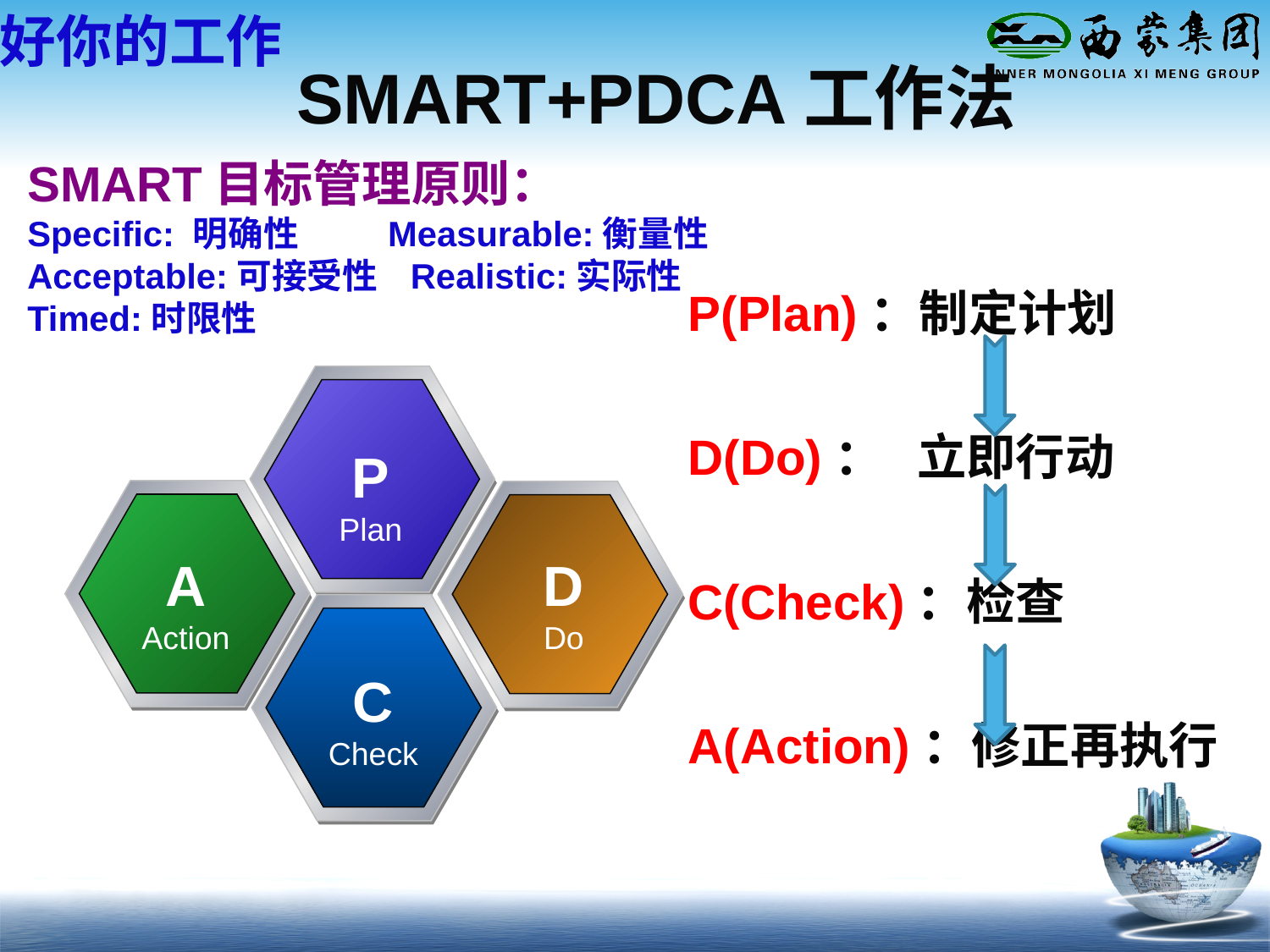

做好你的工作
SMART+PDCA工作法
SMART目标管理原则：
Specific: 明确性          Measurable:衡量性
Acceptable:可接受性   Realistic:实际性
Timed:时限性
P(Plan)：制定计划

D(Do)：   立即行动

C(Check)：检查

A(Action)：修正再执行

P
Plan

A
Action
D
Do

C
Check